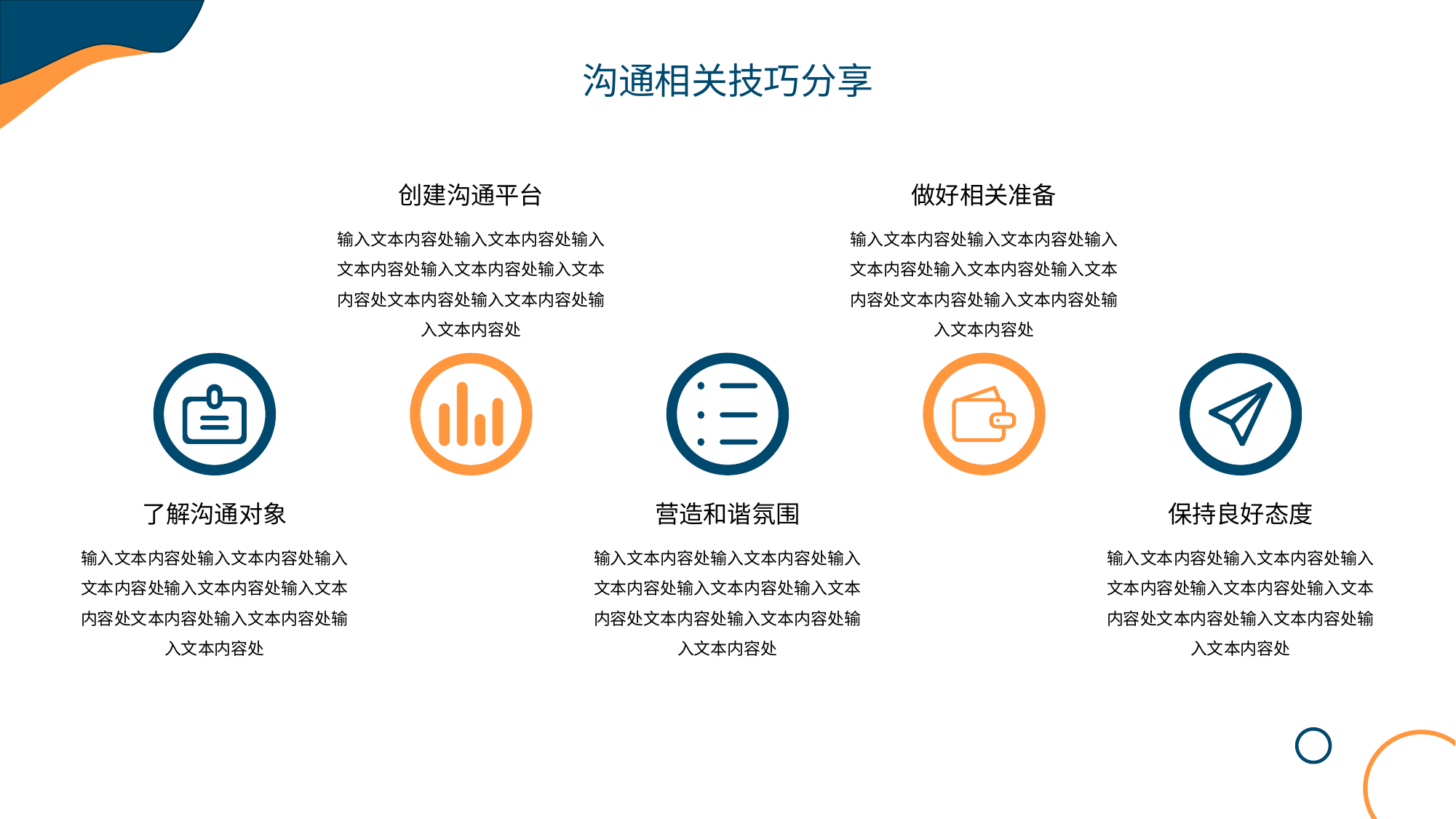

沟通相关技巧分享
创建沟通平台
做好相关准备
输入文本内容处输入文本内容处输入文本内容处输入文本内容处输入文本内容处文本内容处输入文本内容处输入文本内容处
输入文本内容处输入文本内容处输入文本内容处输入文本内容处输入文本内容处文本内容处输入文本内容处输入文本内容处

了解沟通对象
营造和谐氛围
保持良好态度
输入文本内容处输入文本内容处输入文本内容处输入文本内容处输入文本内容处文本内容处输入文本内容处输入文本内容处
输入文本内容处输入文本内容处输入文本内容处输入文本内容处输入文本内容处文本内容处输入文本内容处输入文本内容处
输入文本内容处输入文本内容处输入文本内容处输入文本内容处输入文本内容处文本内容处输入文本内容处输入文本内容处